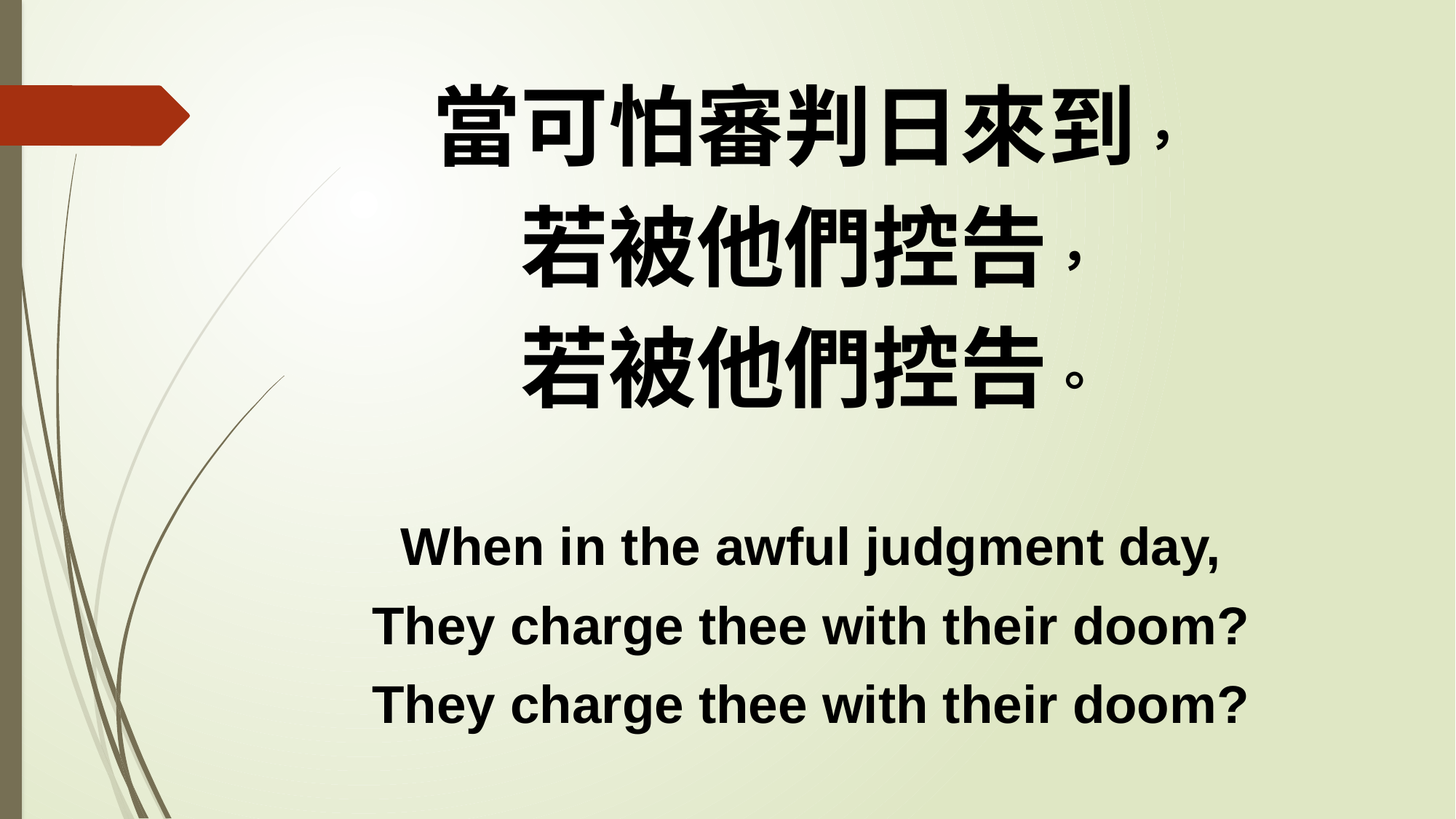

當可怕審判日來到，
若被他們控告，
若被他們控告。

When in the awful judgment day,
They charge thee with their doom?
They charge thee with their doom?